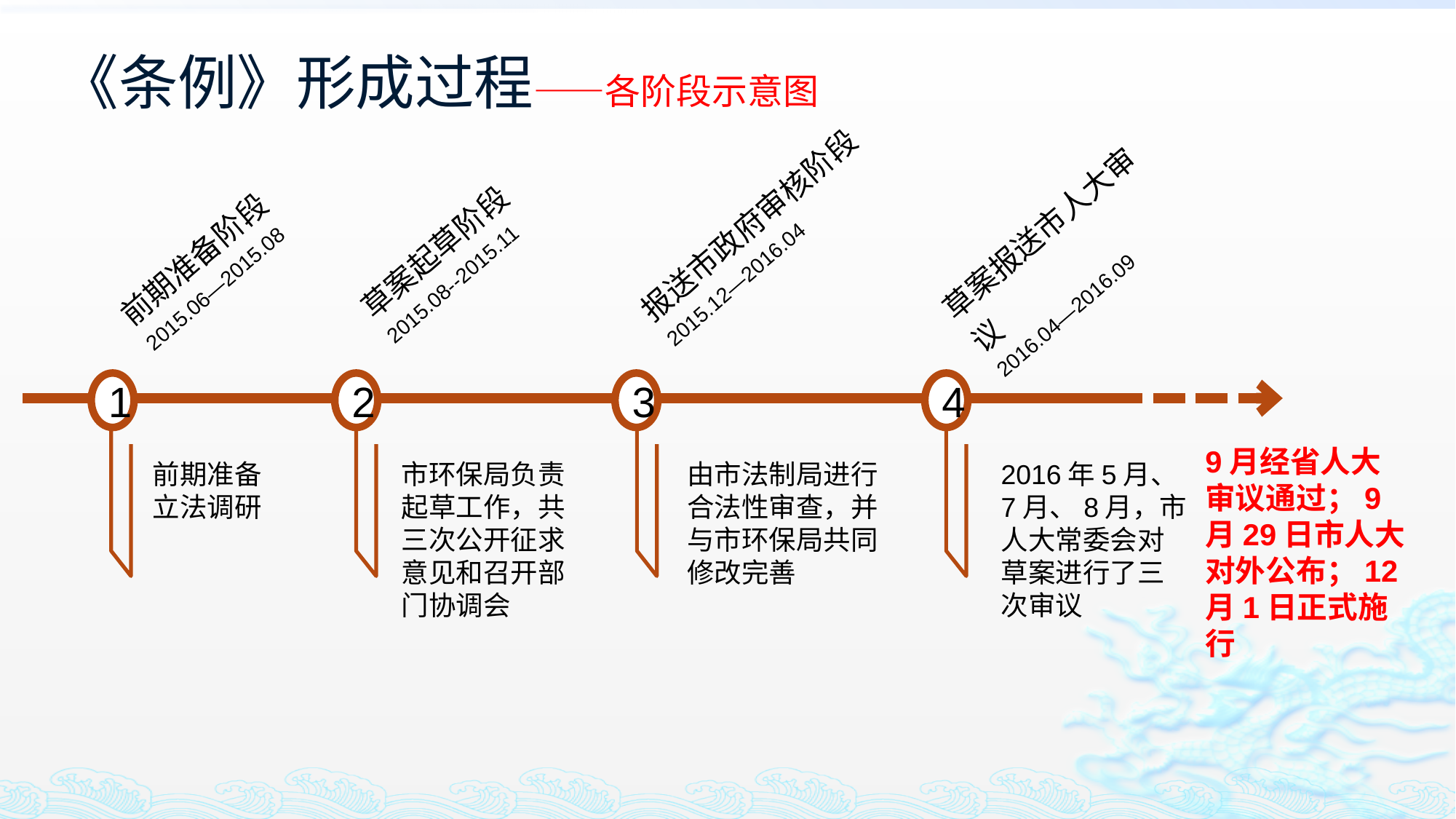

# 《条例》形成过程——各阶段示意图
草案起草阶段
2015.08--2015.11
草案报送市人大审议
2016.04—2016.09
报送市政府审核阶段
2015.12—2016.04
前期准备阶段
2015.06—2015.08
1
2
3
4

2016年5月、7月、8月，市人大常委会对草案进行了三次审议
由市法制局进行合法性审查，并与市环保局共同修改完善
市环保局负责起草工作，共三次公开征求意见和召开部门协调会
前期准备
立法调研

9月经省人大审议通过；9月29日市人大对外公布；12月1日正式施行